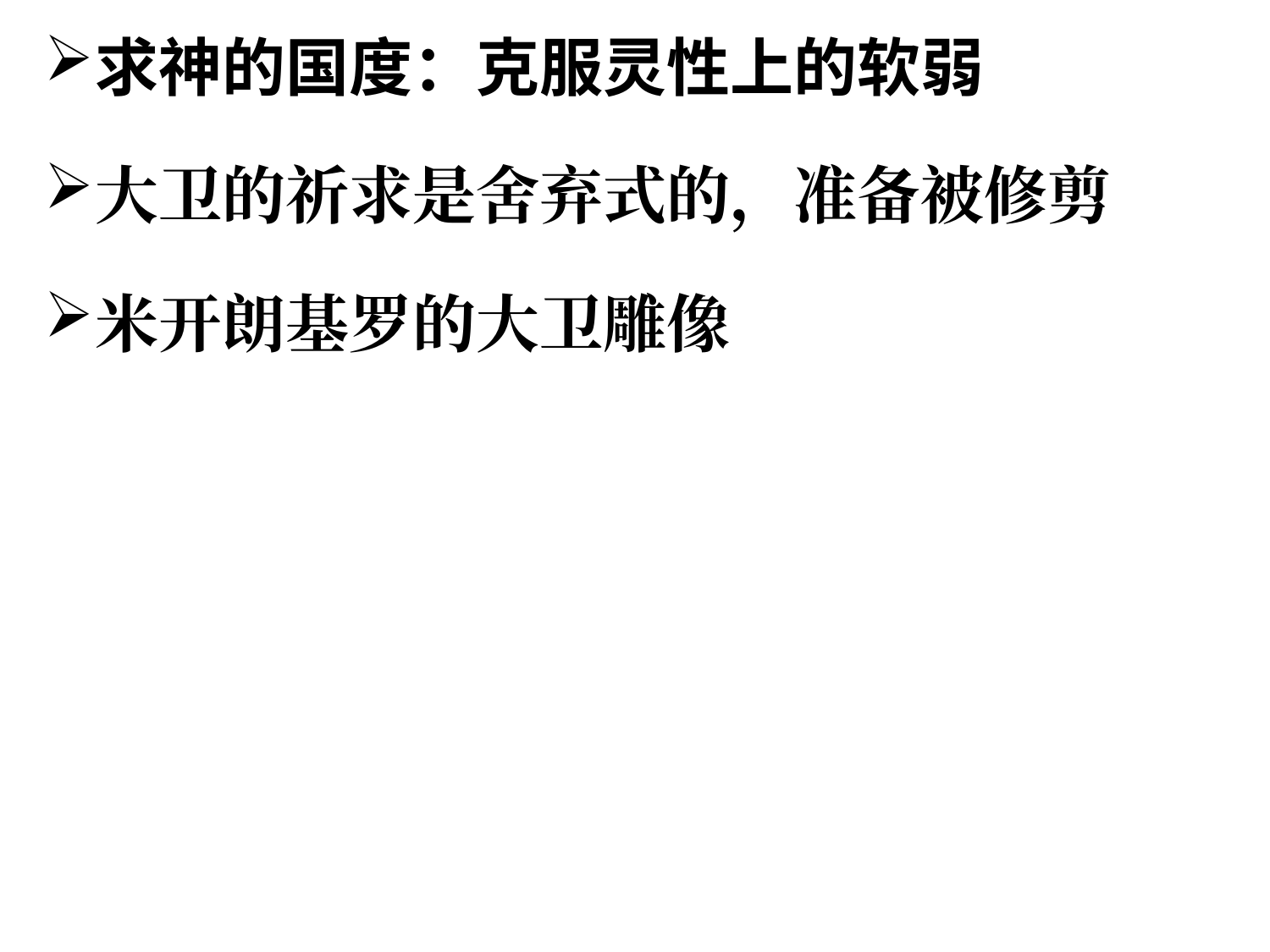

求神的国度：克服灵性上的软弱

大卫的祈求是舍弃式的，准备被修剪

米开朗基罗的大卫雕像